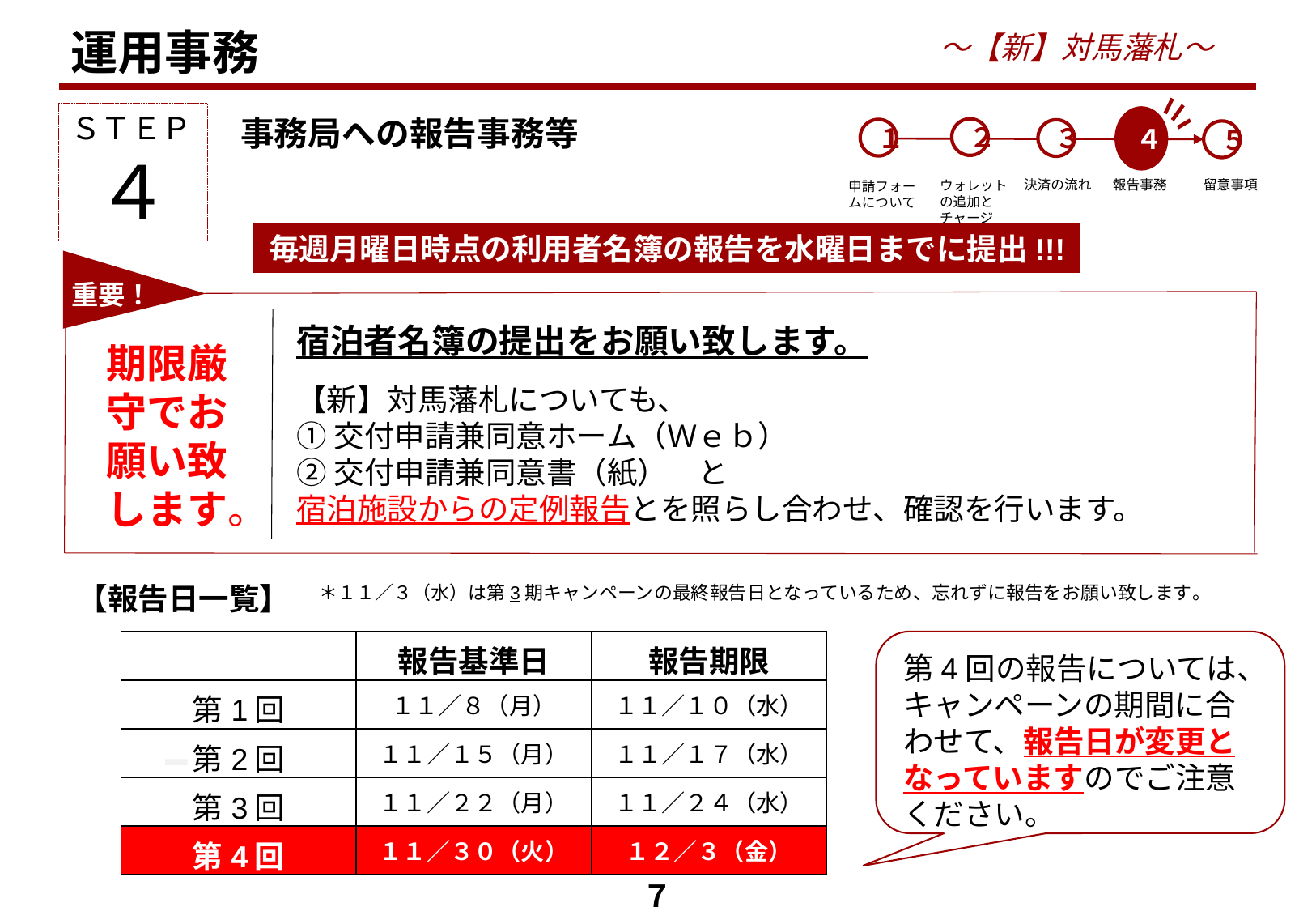

運用事務
～【新】対馬藩札～
４
２
１
３
５
ＳＴＥＰ
４
事務局への報告事務等
留意事項
決済の流れ
報告事務
ウォレットの追加とチャージ
申請フォームについて
毎週月曜日時点の利用者名簿の報告を水曜日までに提出!!!

重要！
宿泊者名簿の提出をお願い致します。

【新】対馬藩札についても、
①交付申請兼同意ホーム（Ｗｅｂ）
②交付申請兼同意書（紙）　と
宿泊施設からの定例報告とを照らし合わせ、確認を行います。
期限厳守でお願い致します。
【報告日一覧】
＊１１／３（水）は第3期キャンペーンの最終報告日となっているため、忘れずに報告をお願い致します。
|  | 報告基準日 | 報告期限 |
| --- | --- | --- |
| 第1回 | １１／８（月） | １１／１０（水） |
| 第2回 | １１／１５（月） | １１／１７（水） |
| 第3回 | １１／２２（月） | １１／２４（水） |
| 第4回 | １１／３０（火） | １２／３（金） |

第4回の報告については、キャンペーンの期間に合わせて、報告日が変更となっていますのでご注意ください。

７